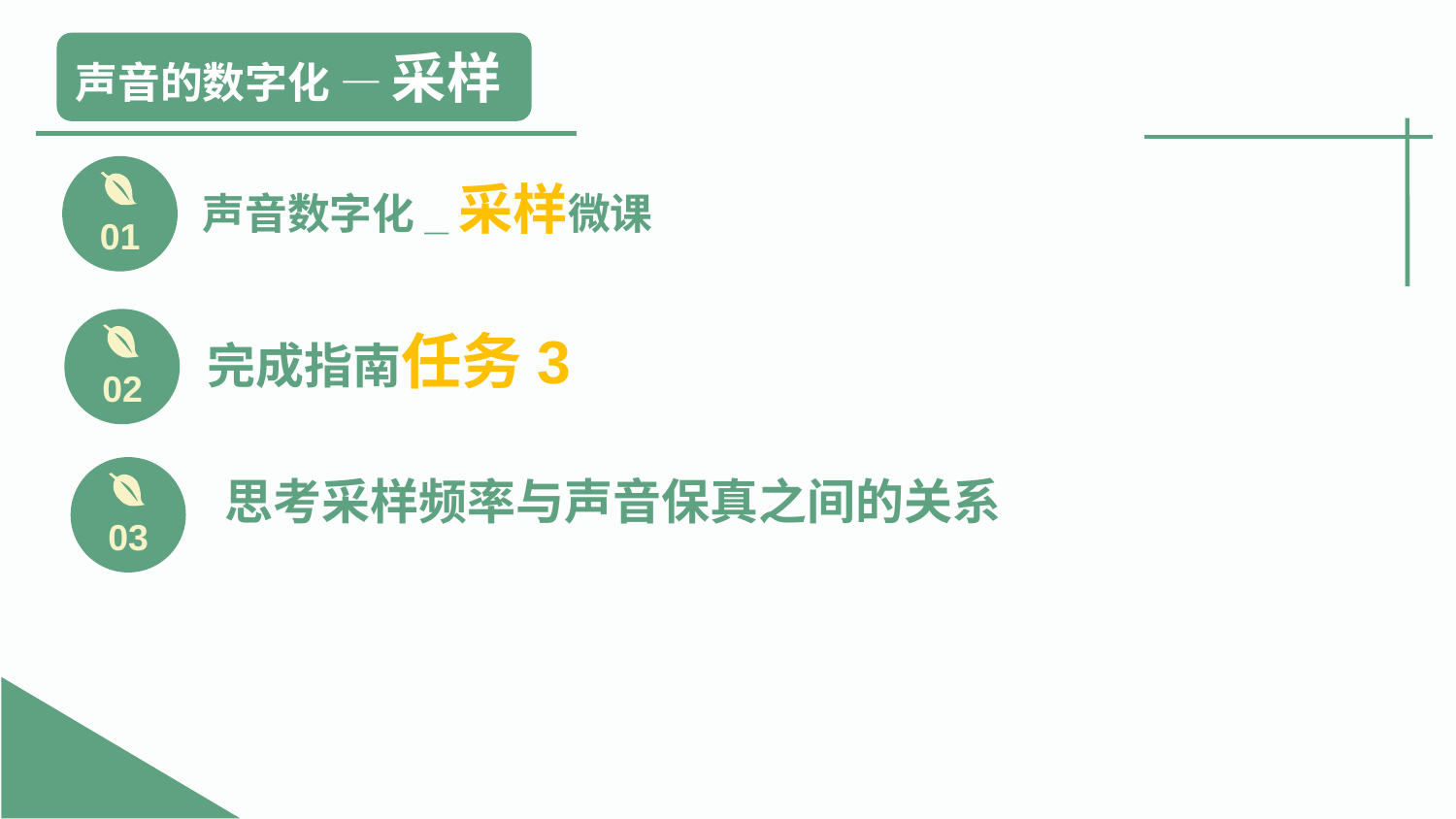

声音的数字化 — 采样

01
声音数字化_采样微课

02
完成指南任务3

03

思考采样频率与声音保真之间的关系